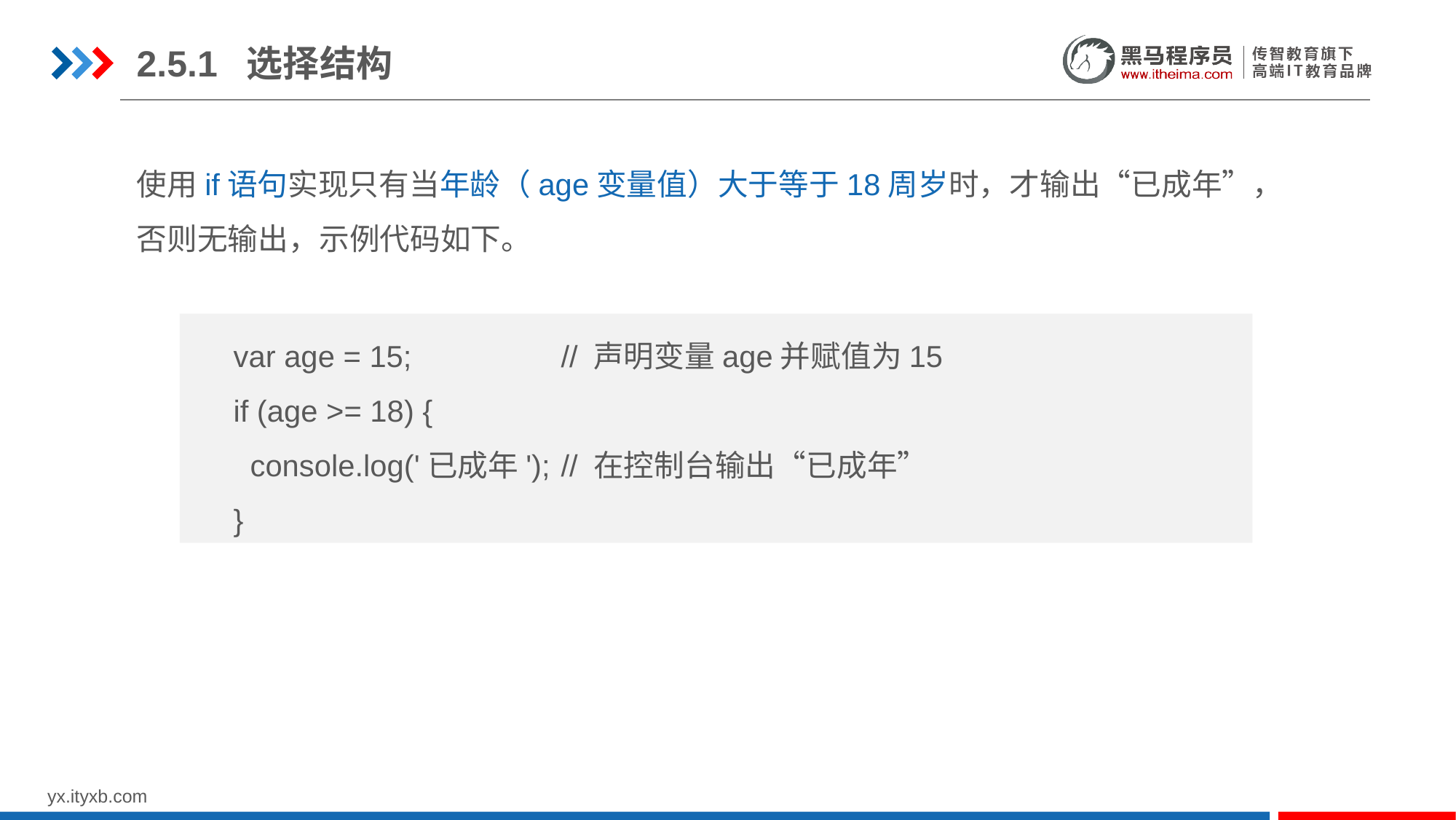

2.5.1  选择结构
使用if语句实现只有当年龄（age变量值）大于等于18周岁时，才输出“已成年”，
否则无输出，示例代码如下。

var age = 15;		// 声明变量age并赋值为15
if (age >= 18) {
  console.log('已成年');	// 在控制台输出“已成年”
}